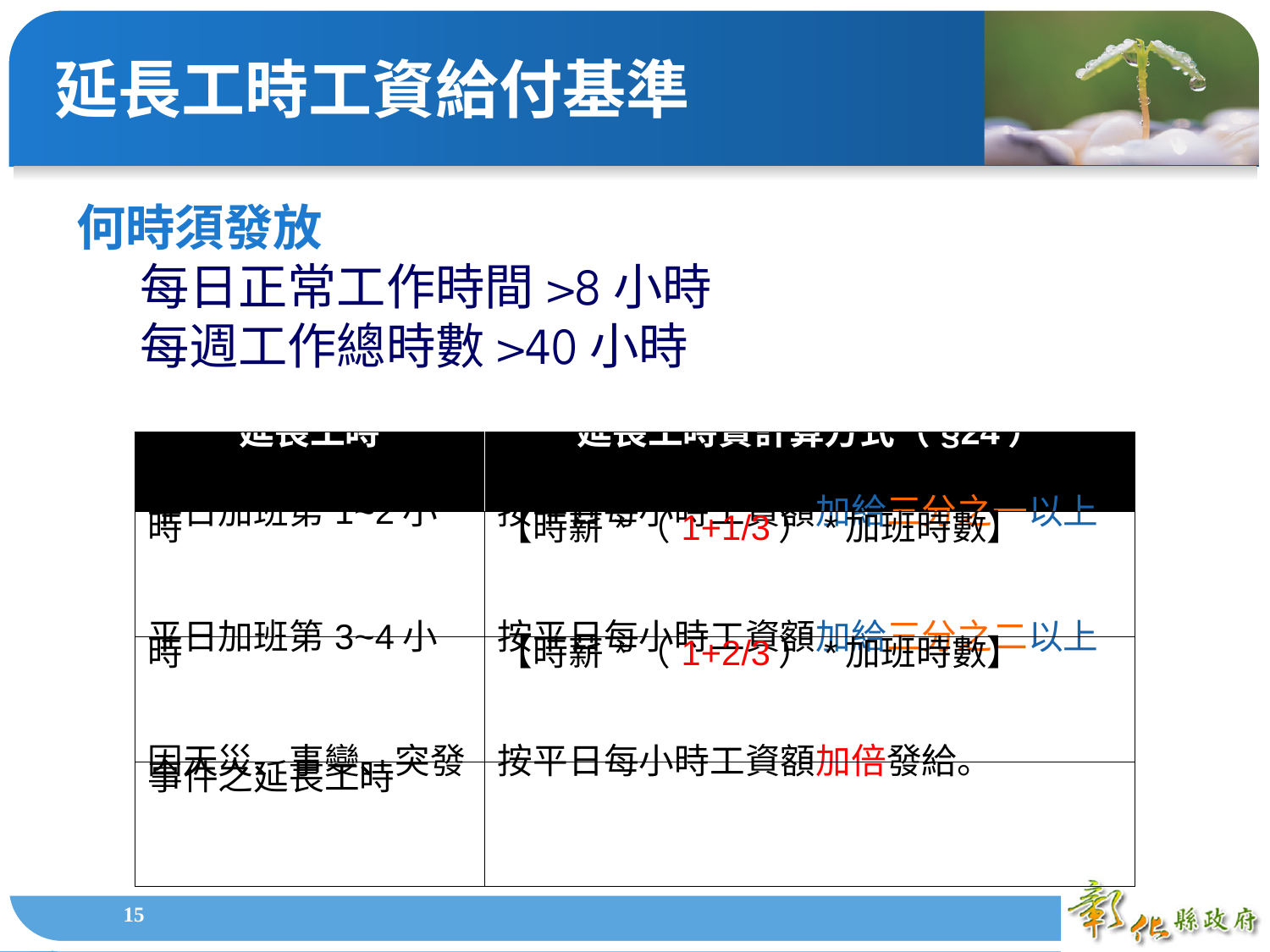

延長工時工資給付基準
何時須發放
每日正常工作時間>8小時
每週工作總時數>40小時

| 延長工時 | 延長工時資計算方式（§24） |
| --- | --- |
| 平日加班第1~2小時 | 按平日每小時工資額加給三分之一以上 【時薪\*（1+1/3）\*加班時數】 |
| 平日加班第3~4小時 | 按平日每小時工資額加給三分之二以上 【時薪\*（1+2/3）\*加班時數】 |
| 因天災、事變、突發事件之延長工時 | 按平日每小時工資額加倍發給。 |
15